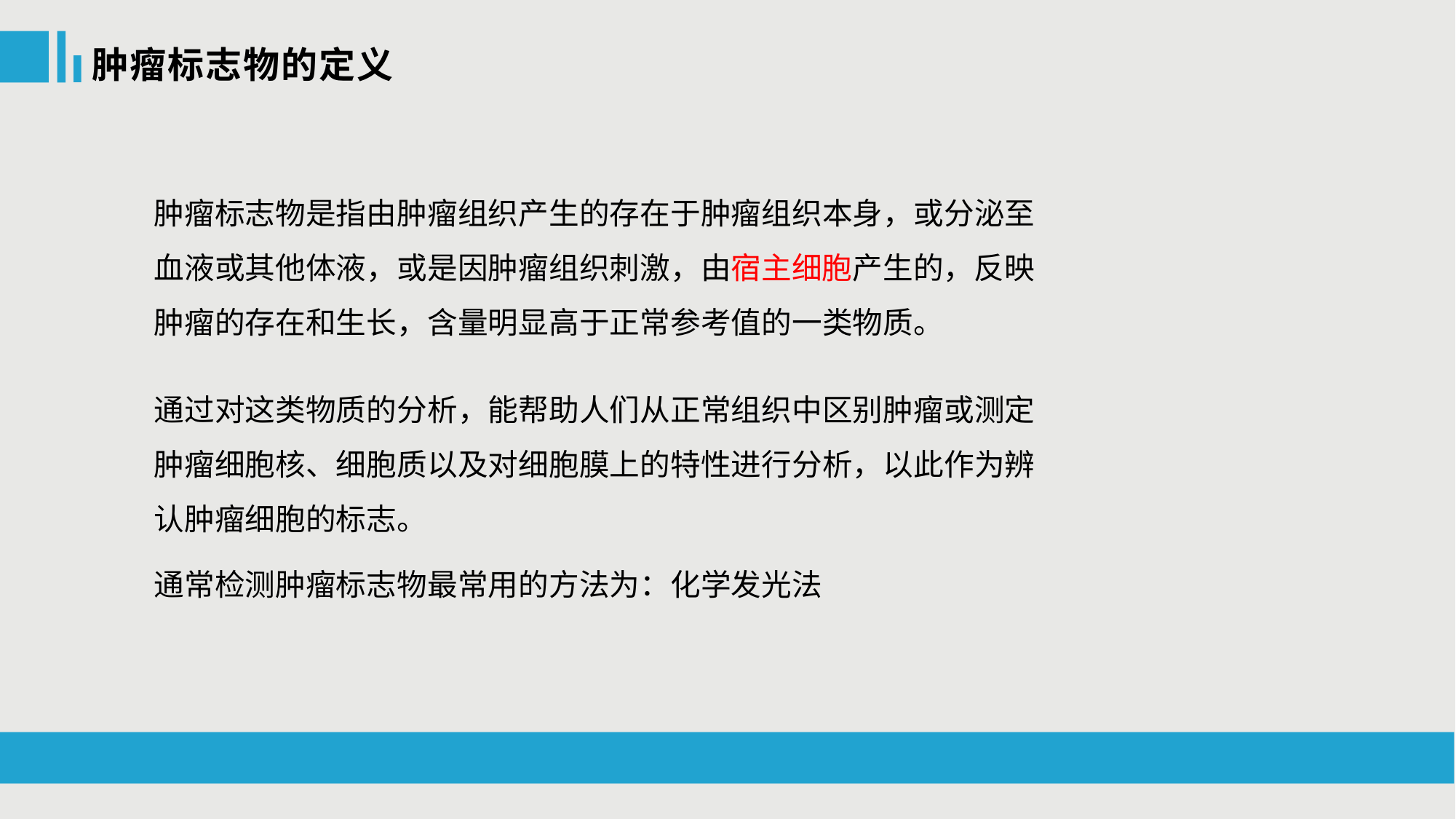

肿瘤标志物的定义

肿瘤标志物是指由肿瘤组织产生的存在于肿瘤组织本身，或分泌至血液或其他体液，或是因肿瘤组织刺激，由宿主细胞产生的，反映肿瘤的存在和生长，含量明显高于正常参考值的一类物质。

通过对这类物质的分析，能帮助人们从正常组织中区别肿瘤或测定肿瘤细胞核、细胞质以及对细胞膜上的特性进行分析，以此作为辨认肿瘤细胞的标志。

通常检测肿瘤标志物最常用的方法为：化学发光法